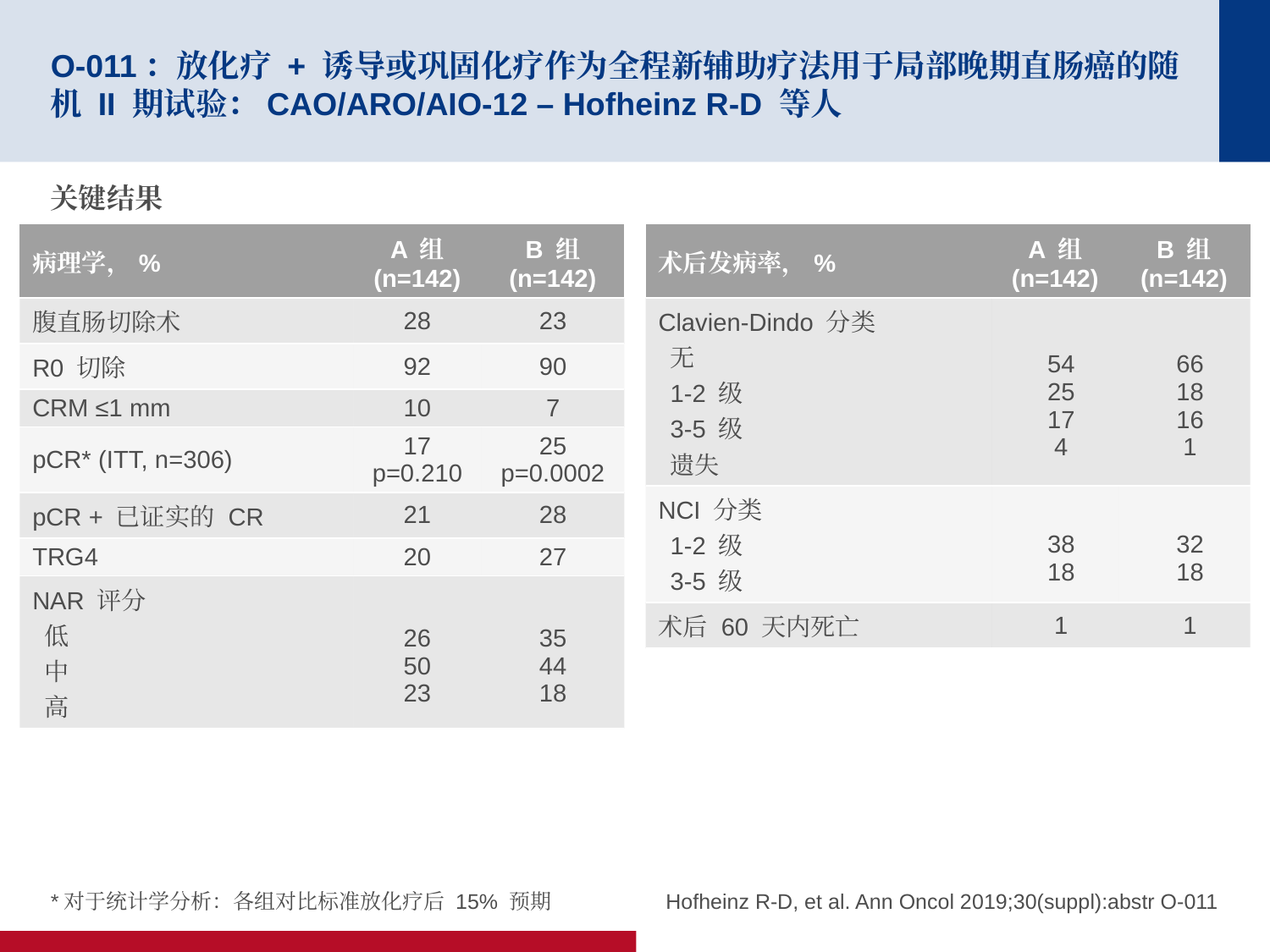

# O-011：放化疗 + 诱导或巩固化疗作为全程新辅助疗法用于局部晚期直肠癌的随机 II 期试验：CAO/ARO/AIO-12 – Hofheinz R-D 等人
关键结果

| 病理学，% | A 组 (n=142) | B 组 (n=142) |
| --- | --- | --- |
| 腹直肠切除术 | 28 | 23 |
| R0 切除 | 92 | 90 |
| CRM ≤1 mm | 10 | 7 |
| pCR\* (ITT, n=306) | 17 p=0.210 | 25 p=0.0002 |
| pCR + 已证实的 CR | 21 | 28 |
| TRG4 | 20 | 27 |
| NAR 评分 低 中 高 | 26 50 23 | 35 44 18 |
| 术后发病率，% | A 组 (n=142) | B 组 (n=142) |
| --- | --- | --- |
| Clavien-Dindo 分类 无 1-2 级 3-5 级 遗失 | 54 25 17 4 | 66 18 16 1 |
| NCI 分类 1-2 级 3-5 级 | 38 18 | 32 18 |
| 术后 60 天内死亡 | 1 | 1 |
*对于统计学分析：各组对比标准放化疗后 15% 预期
Hofheinz R-D, et al. Ann Oncol 2019;30(suppl):abstr O-011